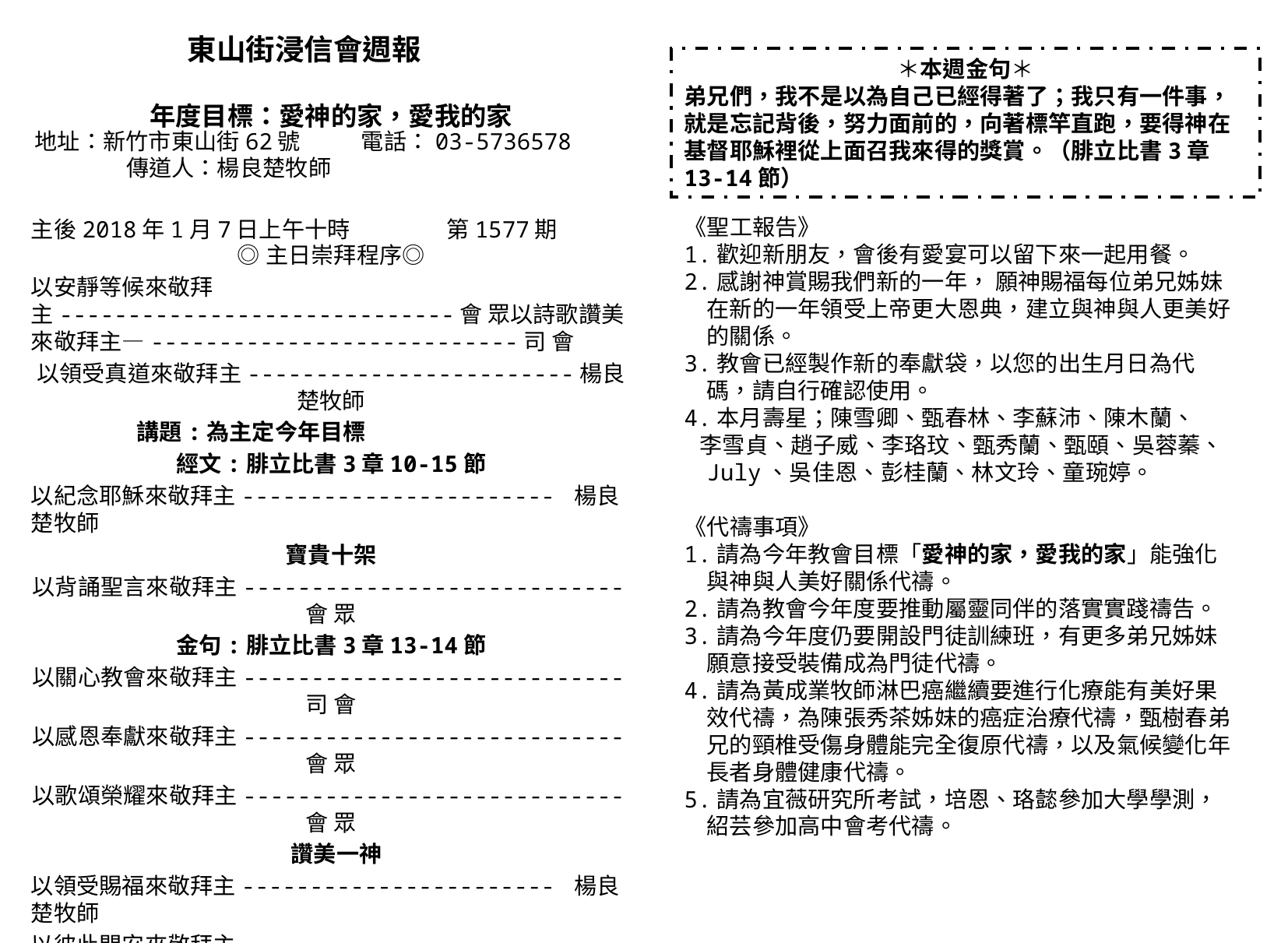

東山街浸信會週報

年度目標：愛神的家，愛我的家

＊本週金句＊
弟兄們，我不是以為自己已經得著了；我只有一件事，就是忘記背後，努力面前的，向著標竿直跑，要得神在基督耶穌裡從上面召我來得的獎賞。（腓立比書3章13-14節）

地址：新竹市東山街62號            電話：03-5736578
                 傳道人：楊良楚牧師
《聖工報告》
1.歡迎新朋友，會後有愛宴可以留下來一起用餐。
2.感謝神賞賜我們新的一年， 願神賜福每位弟兄姊妹在新的一年領受上帝更大恩典，建立與神與人更美好的關係。
3.教會已經製作新的奉獻袋，以您的出生月日為代碼，請自行確認使用。
4.本月壽星；陳雪卿、甄春林、李蘇沛、陳木蘭、
  李雪貞、趙子威、李珞玟、甄秀蘭、甄頤、吳蓉蓁、July、吳佳恩、彭桂蘭、林文玲、童琬婷。

《代禱事項》
1.請為今年教會目標「愛神的家，愛我的家」能強化與神與人美好關係代禱。
2.請為教會今年度要推動屬靈同伴的落實實踐禱告。
3.請為今年度仍要開設門徒訓練班，有更多弟兄姊妹願意接受裝備成為門徒代禱。
4.請為黃成業牧師淋巴癌繼續要進行化療能有美好果效代禱，為陳張秀茶姊妹的癌症治療代禱，甄樹春弟兄的頸椎受傷身體能完全復原代禱，以及氣候變化年長者身體健康代禱。
5.請為宜薇研究所考試，培恩、珞懿參加大學學測，紹芸參加高中會考代禱。
主後2018年1月7日上午十時                   第1577期
◎主日崇拜程序◎
以安靜等候來敬拜主-----------------------------會 眾以詩歌讚美來敬拜主—---------------------------司 會
以領受真道來敬拜主------------------------楊良楚牧師
講題:為主定今年目標
經文:腓立比書3章10-15節
以紀念耶穌來敬拜主----------------------- 楊良楚牧師
寶貴十架
以背誦聖言來敬拜主----------------------------會 眾
金句:腓立比書3章13-14節
以關心教會來敬拜主----------------------------司 會
以感恩奉獻來敬拜主----------------------------會 眾
以歌頌榮耀來敬拜主----------------------------會 眾
 讚美一神
以領受賜福來敬拜主----------------------- 楊良楚牧師
以彼此問安來敬拜主----------------------------會 眾
愛我們的家